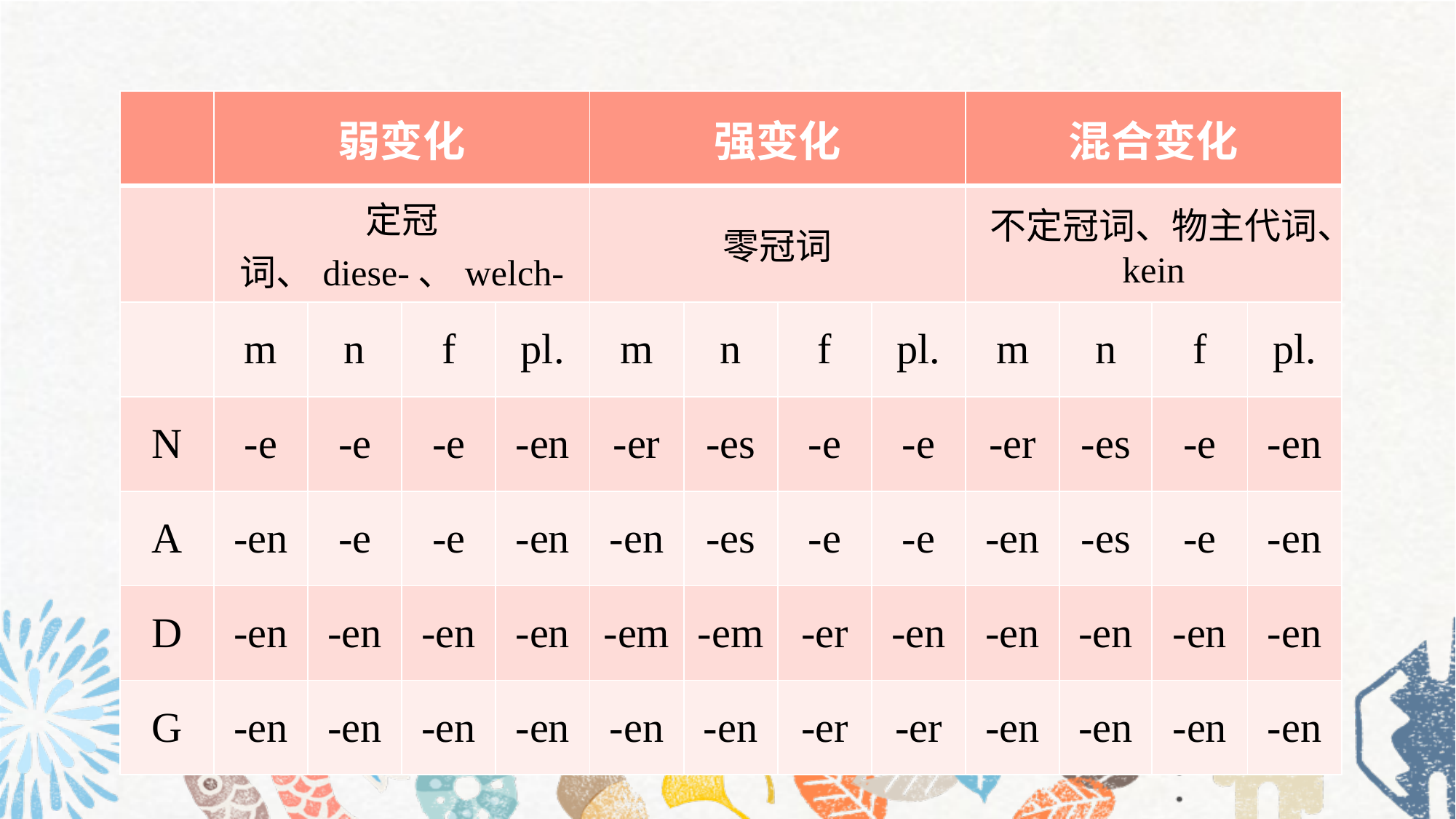

|  | 弱变化 |  |  |  | 强变化 |  |  |  | 混合变化 |  |  |  |
| --- | --- | --- | --- | --- | --- | --- | --- | --- | --- | --- | --- | --- |
|  | 定冠词、diese-、welch- |  |  |  | 零冠词 |  |  |  | 不定冠词、物主代词、kein |  |  |  |
|  | m | n | f | pl. | m | n | f | pl. | m | n | f | pl. |
| N | -e | -e | -e | -en | -er | -es | -e | -e | -er | -es | -e | -en |
| A | -en | -e | -e | -en | -en | -es | -e | -e | -en | -es | -e | -en |
| D | -en | -en | -en | -en | -em | -em | -er | -en | -en | -en | -en | -en |
| G | -en | -en | -en | -en | -en | -en | -er | -er | -en | -en | -en | -en |